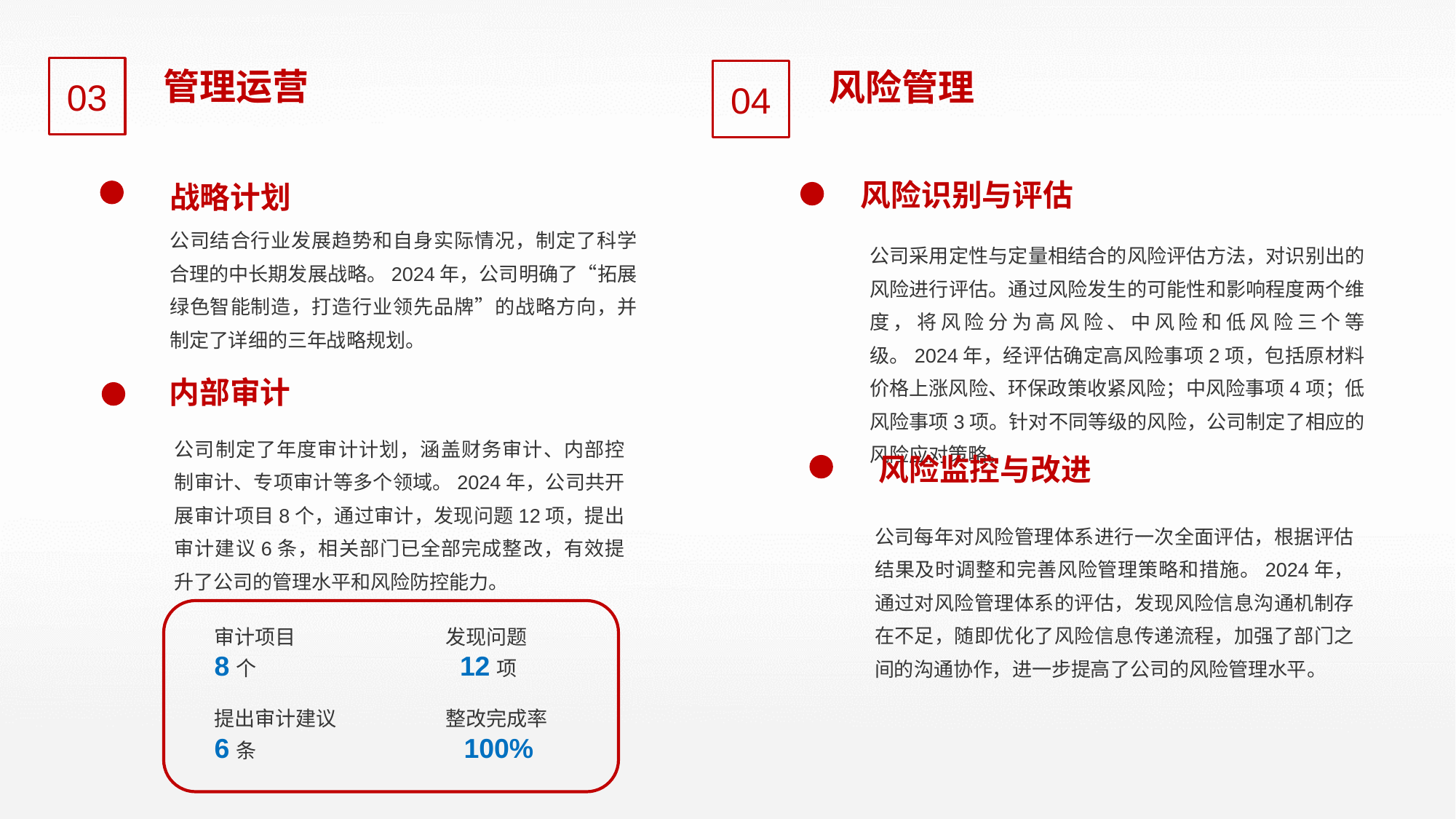

风险管理
管理运营

03
04

战略计划
风险识别与评估

公司结合行业发展趋势和自身实际情况，制定了科学合理的中长期发展战略。2024年，公司明确了“拓展绿色智能制造，打造行业领先品牌”的战略方向，并制定了详细的三年战略规划。

公司采用定性与定量相结合的风险评估方法，对识别出的风险进行评估。通过风险发生的可能性和影响程度两个维度，将风险分为高风险、中风险和低风险三个等级。2024年，经评估确定高风险事项2项，包括原材料价格上涨风险、环保政策收紧风险；中风险事项4项；低风险事项3项。针对不同等级的风险，公司制定了相应的风险应对策略。

内部审计

公司制定了年度审计计划，涵盖财务审计、内部控制审计、专项审计等多个领域。2024年，公司共开展审计项目8个，通过审计，发现问题12项，提出审计建议6条，相关部门已全部完成整改，有效提升了公司的管理水平和风险防控能力。

风险监控与改进

公司每年对风险管理体系进行一次全面评估，根据评估结果及时调整和完善风险管理策略和措施。2024年，通过对风险管理体系的评估，发现风险信息沟通机制存在不足，随即优化了风险信息传递流程，加强了部门之间的沟通协作，进一步提高了公司的风险管理水平。

审计项目                                 发现问题
8个                                           12项

提出审计建议                        整改完成率
6条                                         100%